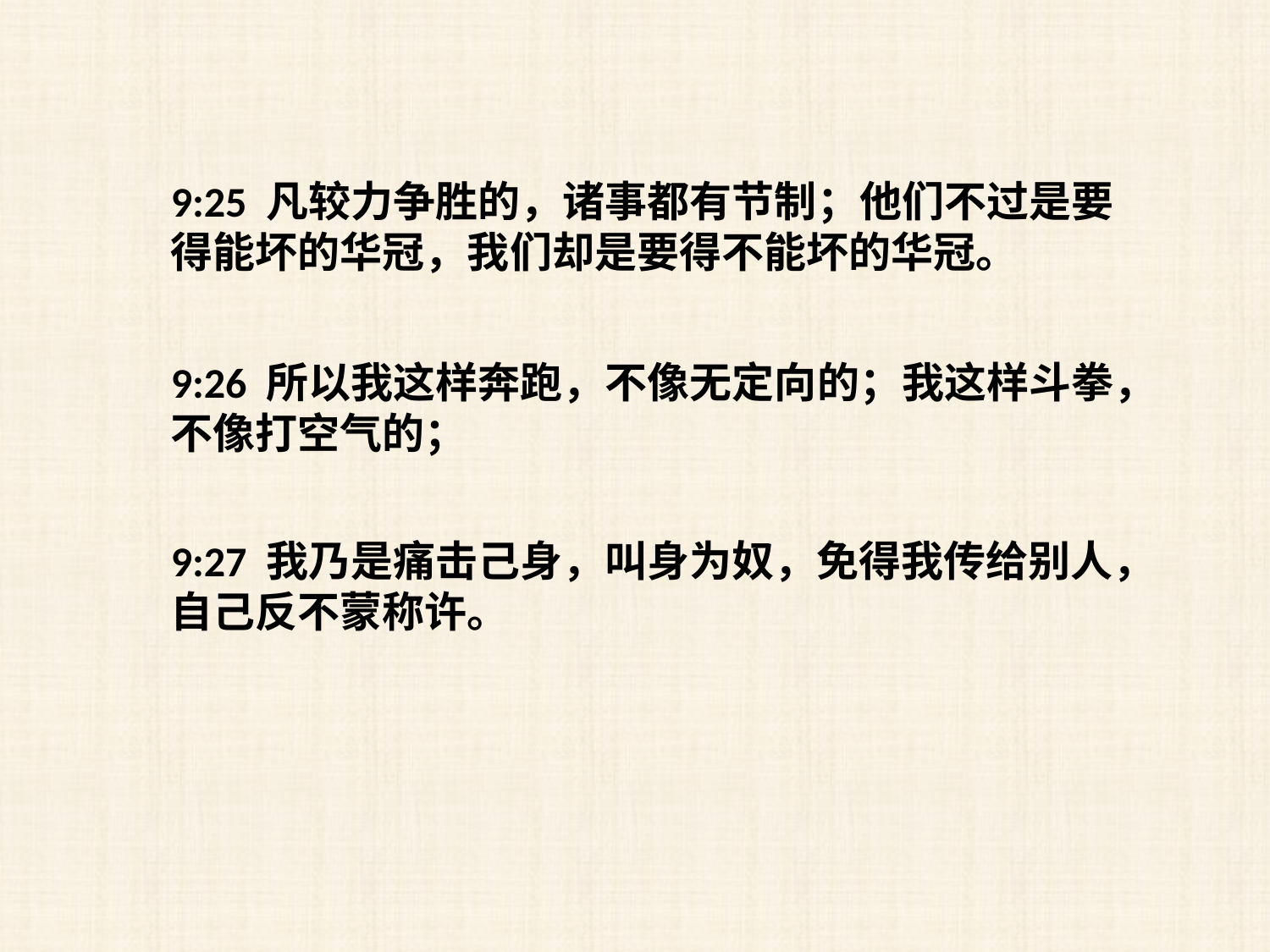

9:25 凡较力争胜的，诸事都有节制；他们不过是要得能坏的华冠，我们却是要得不能坏的华冠。
9:26 所以我这样奔跑，不像无定向的；我这样斗拳，不像打空气的；
9:27 我乃是痛击己身，叫身为奴，免得我传给别人，自己反不蒙称许。